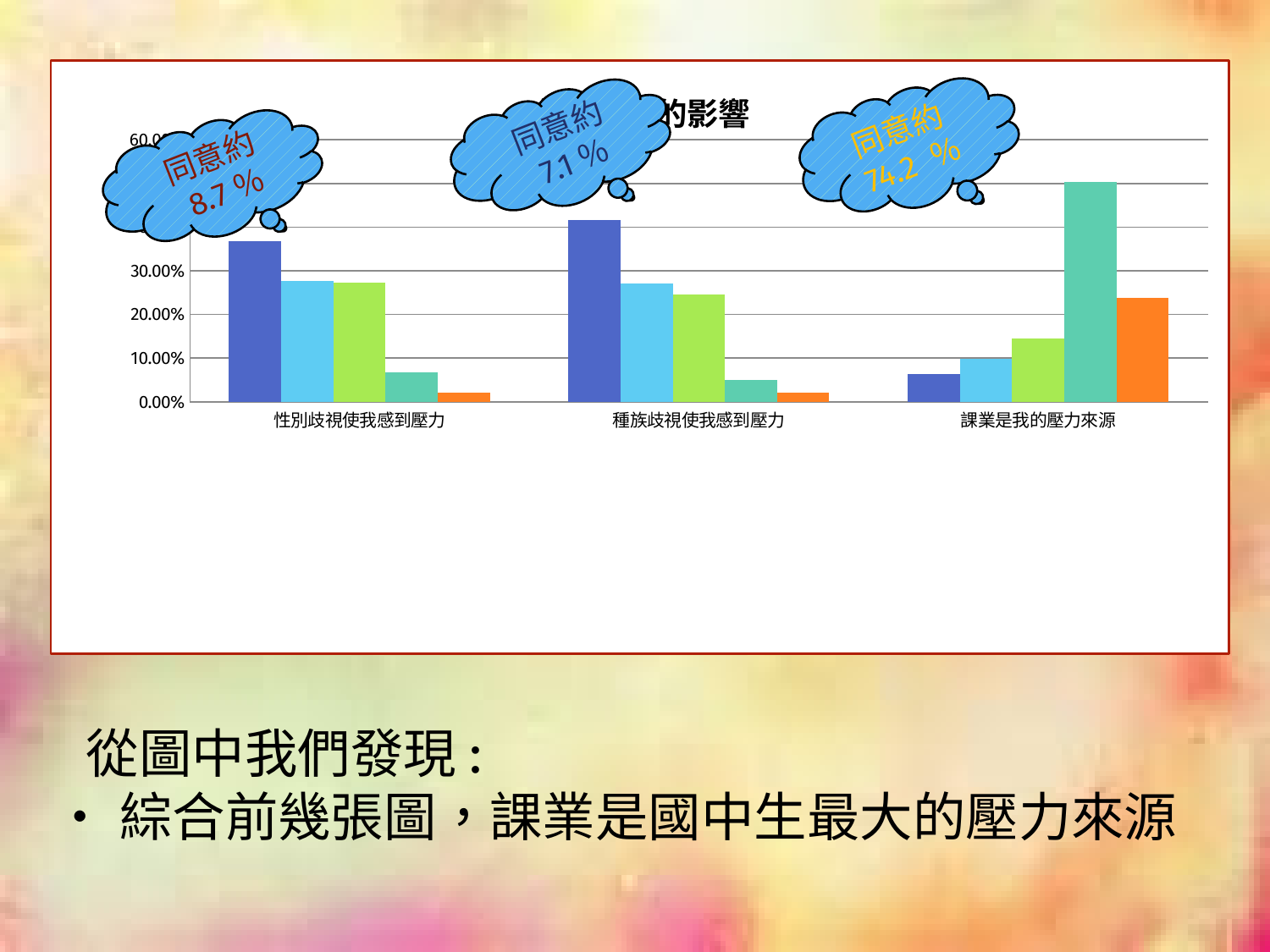

### Chart: 自我認知的影響

| Category | 非常不同意 | 不同意 | 沒意見 | 同意 | 非常同意 |
|---|---|---|---|---|---|
| 性別歧視使我感到壓力 | 0.3672922252010724 | 0.2761394101876676 | 0.2734584450402149 | 0.06702412868632708 | 0.02040816326530614 |
| 種族歧視使我感到壓力 | 0.4155495978552279 | 0.27077747989276213 | 0.246648793565684 | 0.050938337801608745 | 0.02040816326530614 |
| 課業是我的壓力來源 | 0.064343163538874 | 0.09919571045576407 | 0.14477211796246683 | 0.5040214477211796 | 0.2380952380952387 |
同意約74.2 ％
同意約7.1％
同意約8.7％

    從圖中我們發現:
 ‧綜合前幾張圖，課業是國中生最大的壓力來源